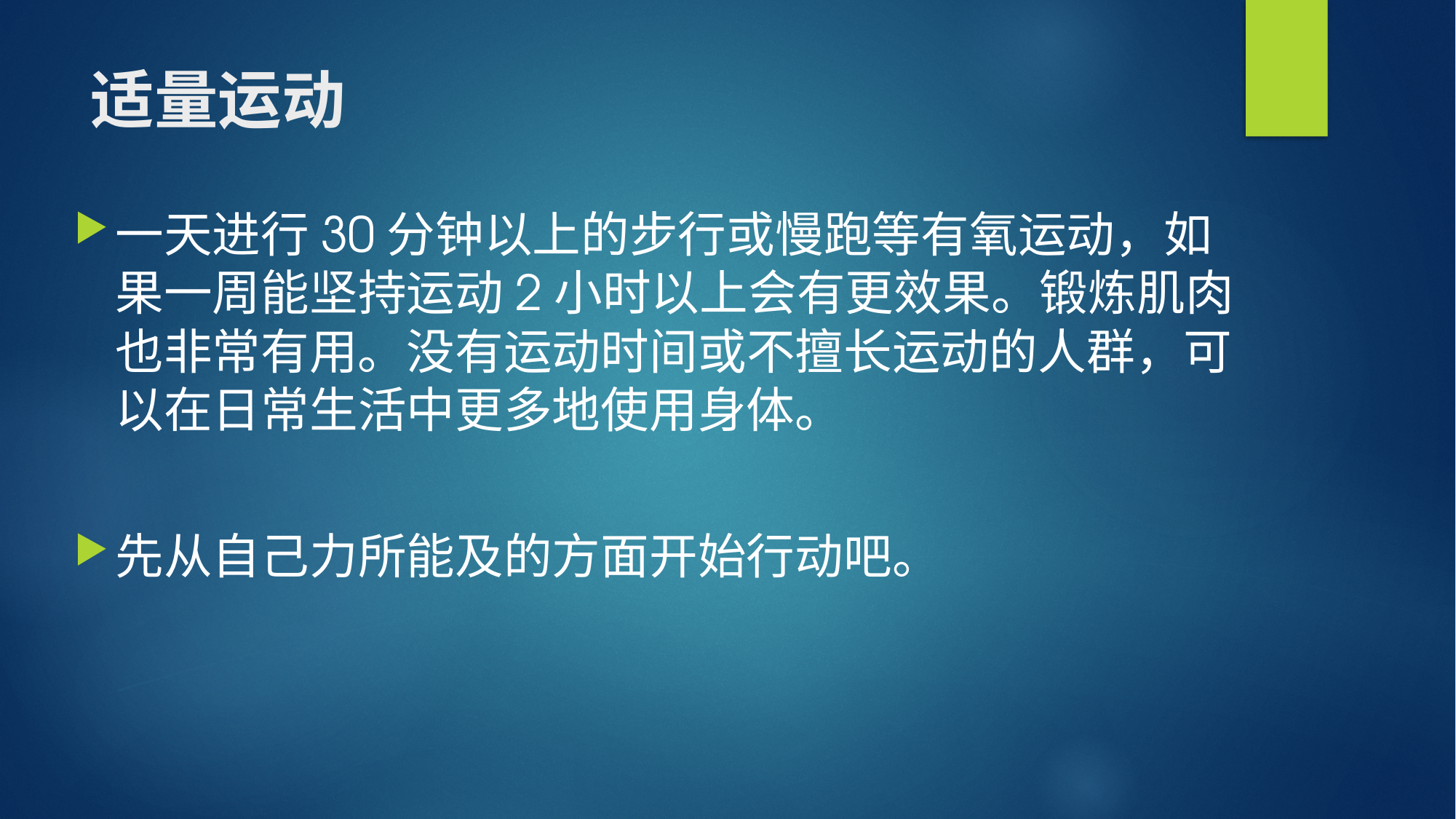

# 适量运动
一天进行30分钟以上的步行或慢跑等有氧运动，如果一周能坚持运动2小时以上会有更效果。锻炼肌肉也非常有用。没有运动时间或不擅长运动的人群，可以在日常生活中更多地使用身体。

先从自己力所能及的方面开始行动吧。